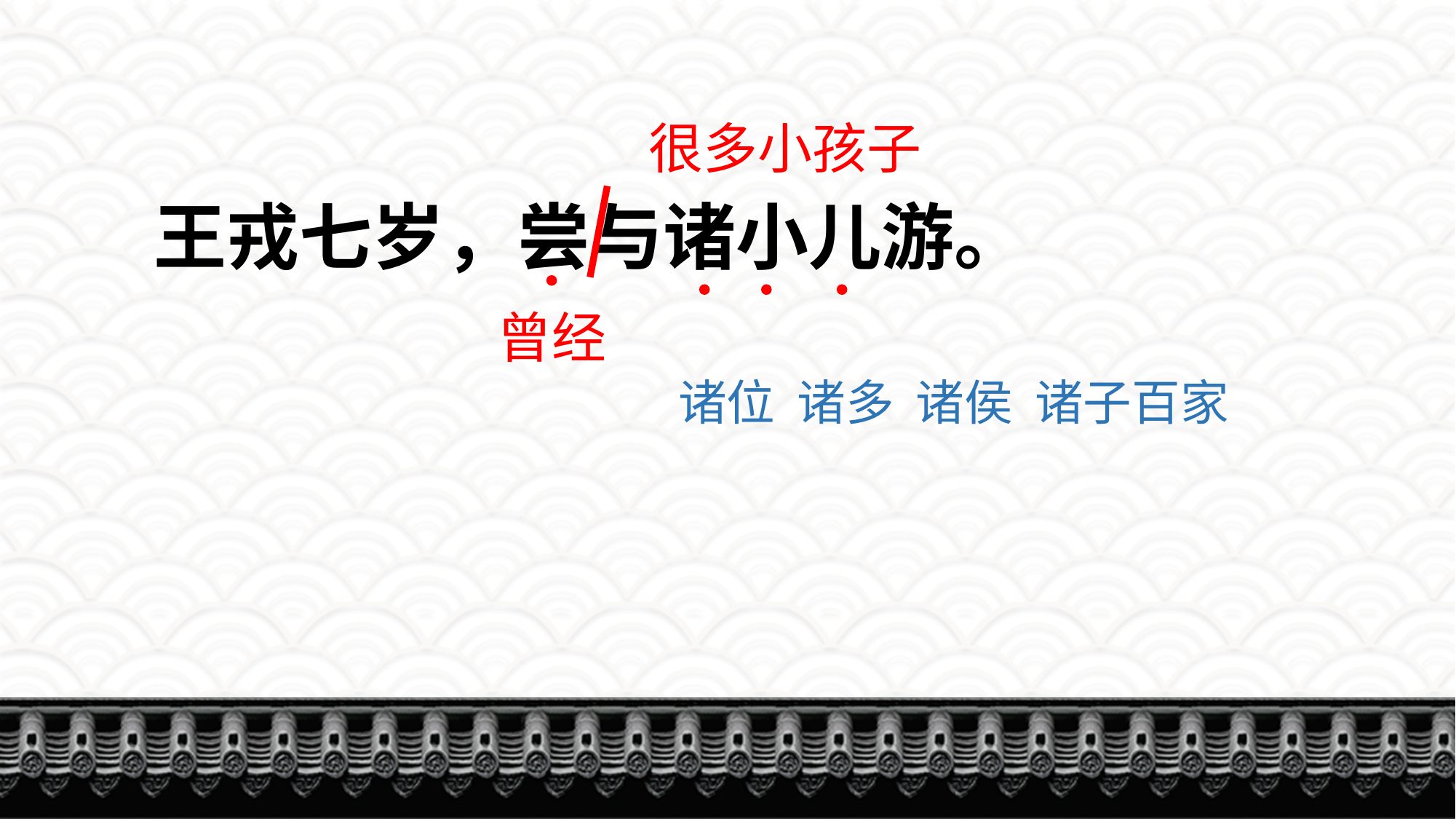

很多小孩子
王戎七岁，尝与诸小儿游。

曾经
诸位  诸多  诸侯  诸子百家